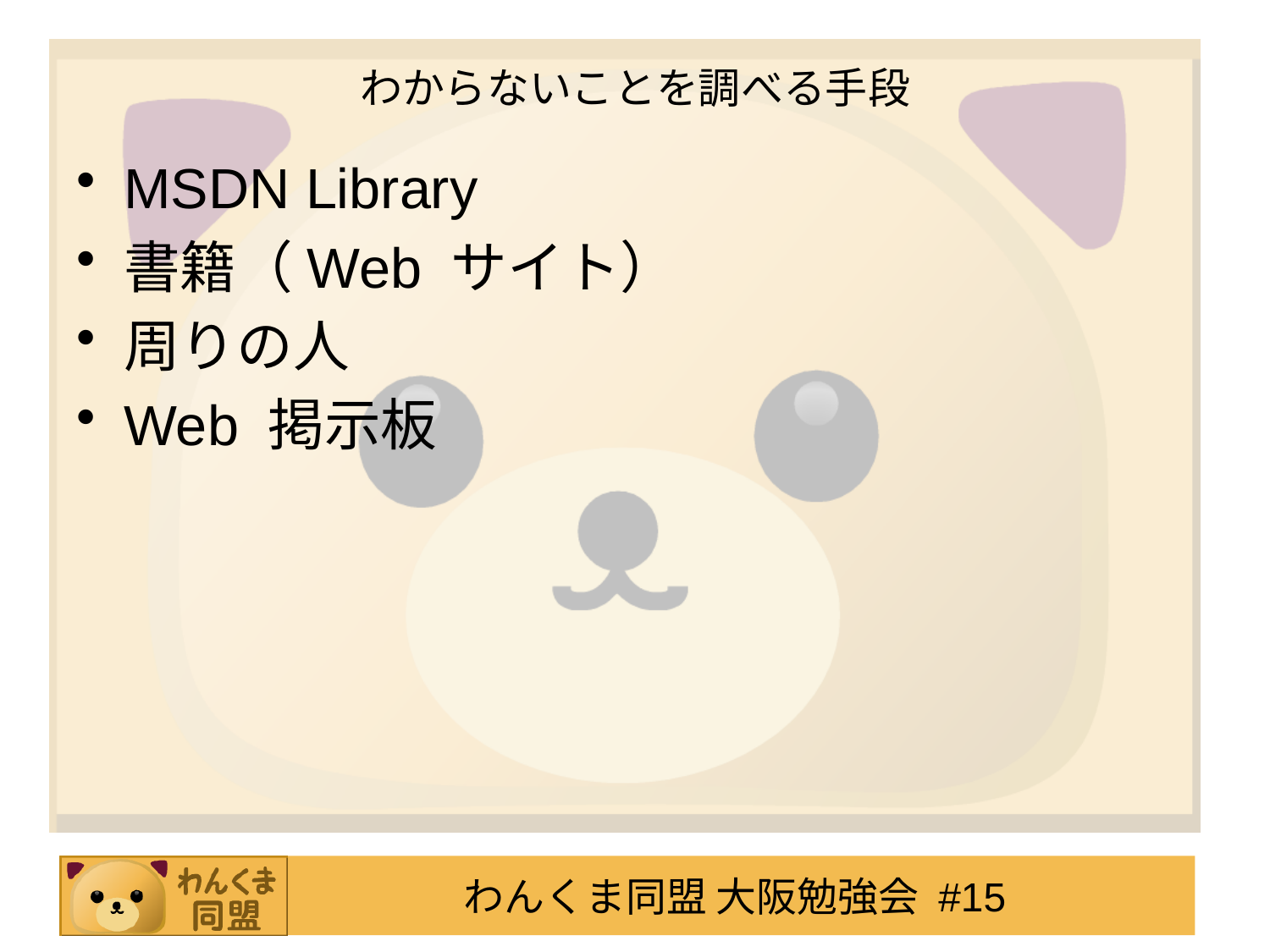

# わからないことを調べる手段
MSDN Library
書籍（Web サイト）
周りの人
Web 掲示板